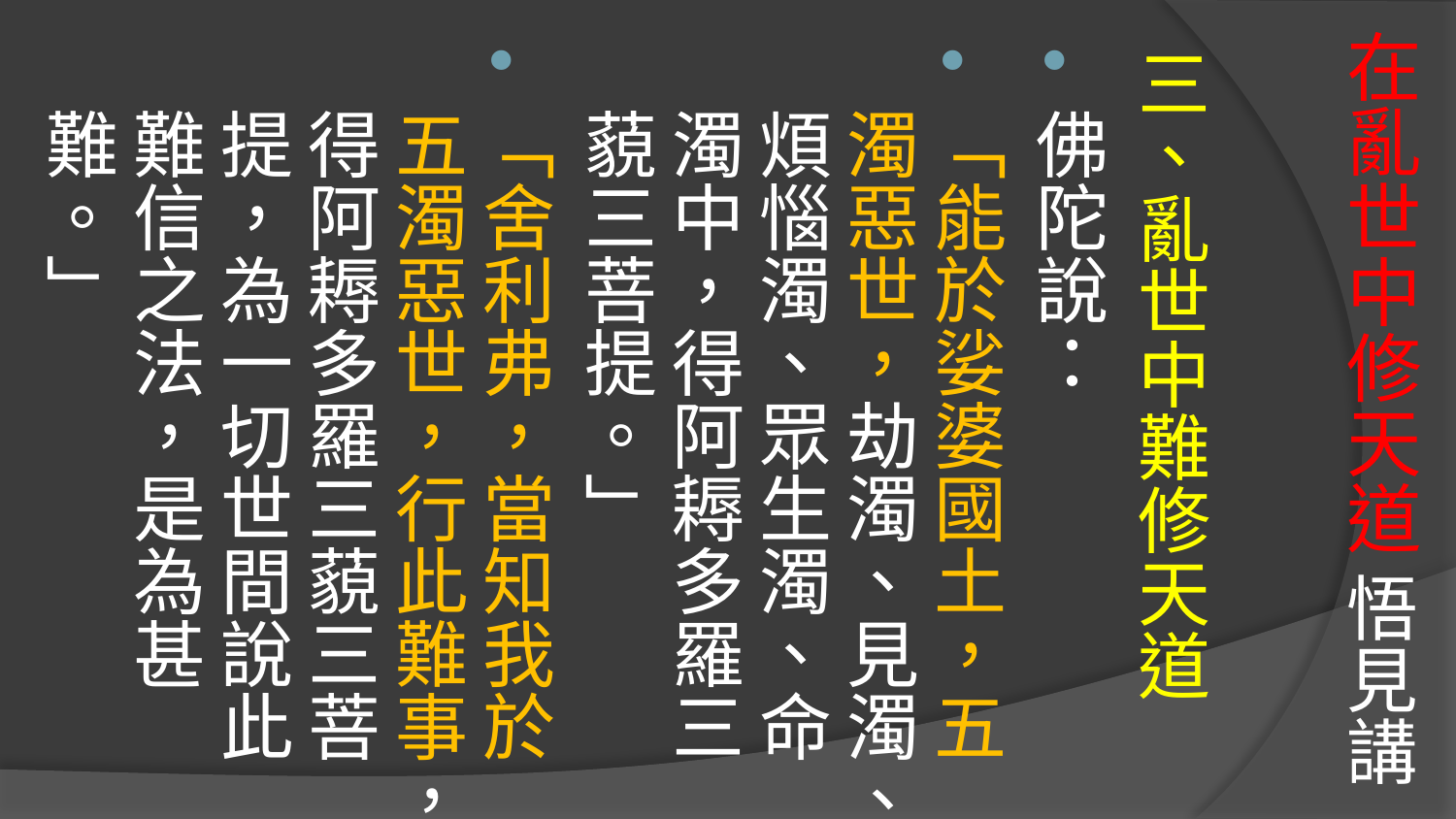

# 在亂世中修天道 悟見講
三、亂世中難修天道
佛陀說：
「能於娑婆國土，五濁惡世，劫濁、見濁、煩惱濁、眾生濁、命濁中，得阿耨多羅三藐三菩提。」
「舍利弗，當知我於五濁惡世，行此難事，得阿耨多羅三藐三菩提，為一切世間說此難信之法，是為甚難。」